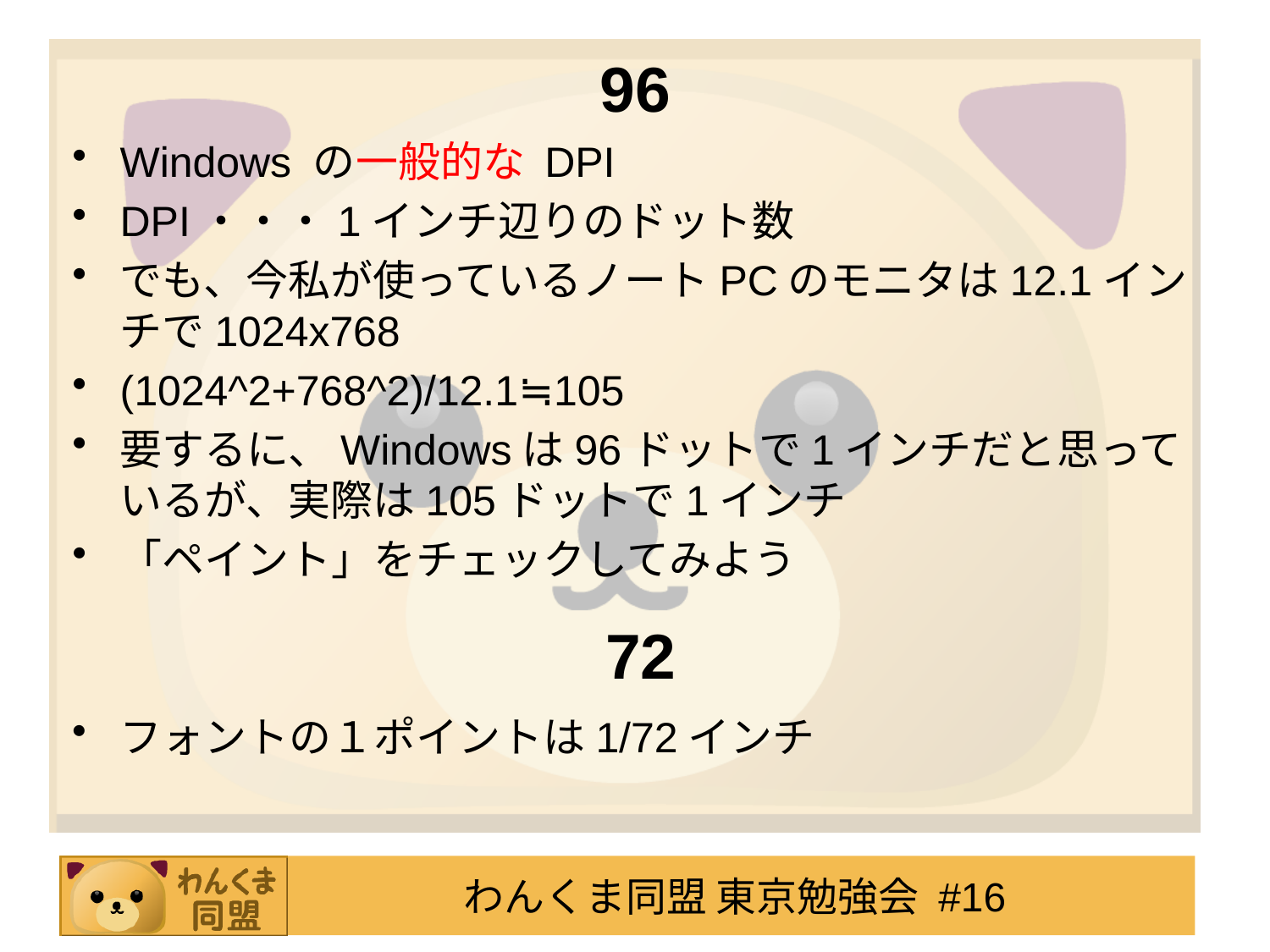

# 96
Windows の一般的な DPI
DPI・・・1インチ辺りのドット数
でも、今私が使っているノートPCのモニタは12.1インチで1024x768
(1024^2+768^2)/12.1≒105
要するに、Windowsは96ドットで1インチだと思っているが、実際は105ドットで1インチ
「ペイント」をチェックしてみよう
72
フォントの１ポイントは1/72インチ